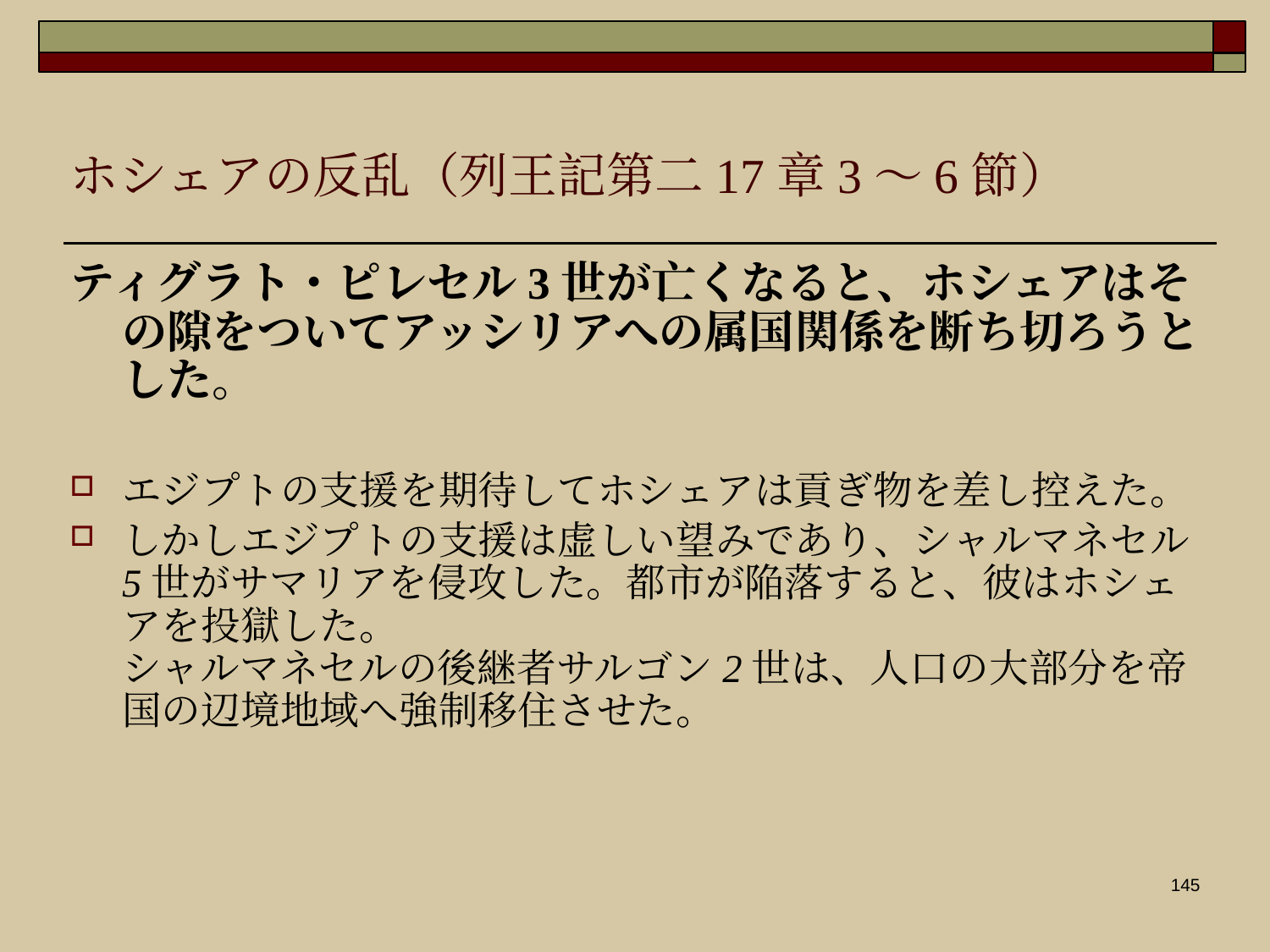

ホシェアの反乱（列王記第二17章3〜6節）
ティグラト・ピレセル3世が亡くなると、ホシェアはその隙をついてアッシリアへの属国関係を断ち切ろうとした。

エジプトの支援を期待してホシェアは貢ぎ物を差し控えた。
しかしエジプトの支援は虚しい望みであり、シャルマネセル5世がサマリアを侵攻した。都市が陥落すると、彼はホシェアを投獄した。
シャルマネセルの後継者サルゴン2世は、人口の大部分を帝国の辺境地域へ強制移住させた。
145